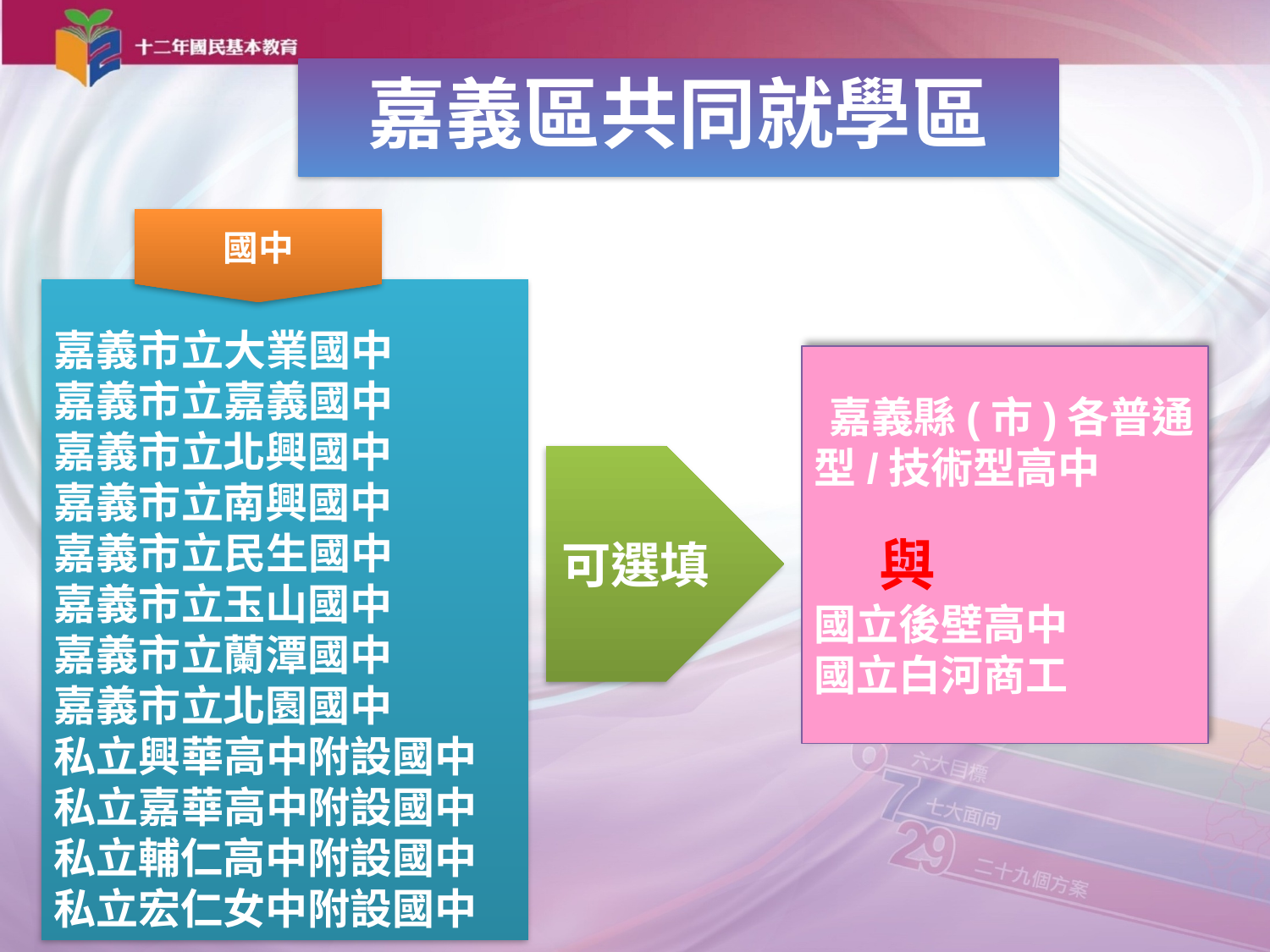

嘉義區共同就學區
國中

嘉義市立大業國中
嘉義市立嘉義國中
嘉義市立北興國中
嘉義市立南興國中
嘉義市立民生國中
嘉義市立玉山國中
嘉義市立蘭潭國中
嘉義市立北園國中
私立興華高中附設國中
私立嘉華高中附設國中
私立輔仁高中附設國中
私立宏仁女中附設國中

 嘉義縣(市)各普通型/技術型高中

    與
國立後壁高中
國立白河商工

可選填